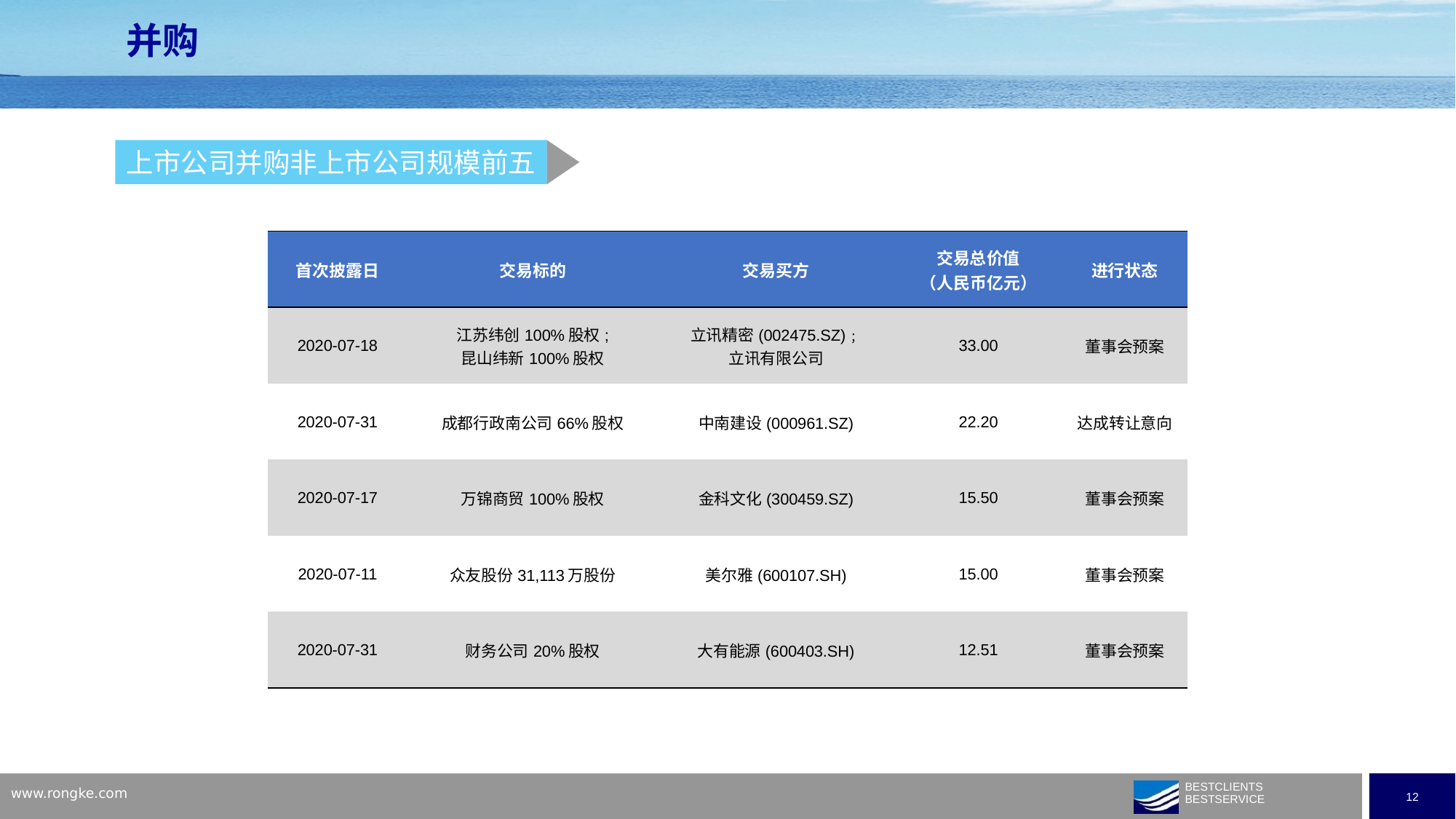

并购
上市公司并购非上市公司规模前五

| 首次披露日 | 交易标的 | 交易买方 | 交易总价值 （人民币亿元） | 进行状态 |
| --- | --- | --- | --- | --- |
| 2020-07-18 | 江苏纬创100%股权; 昆山纬新100%股权 | 立讯精密(002475.SZ)﹔ 立讯有限公司 | 33.00 | 董事会预案 |
| 2020-07-31 | 成都行政南公司66%股权 | 中南建设(000961.SZ) | 22.20 | 达成转让意向 |
| 2020-07-17 | 万锦商贸100%股权 | 金科文化(300459.SZ) | 15.50 | 董事会预案 |
| 2020-07-11 | 众友股份31,113万股份 | 美尔雅(600107.SH) | 15.00 | 董事会预案 |
| 2020-07-31 | 财务公司20%股权 | 大有能源(600403.SH) | 12.51 | 董事会预案 |